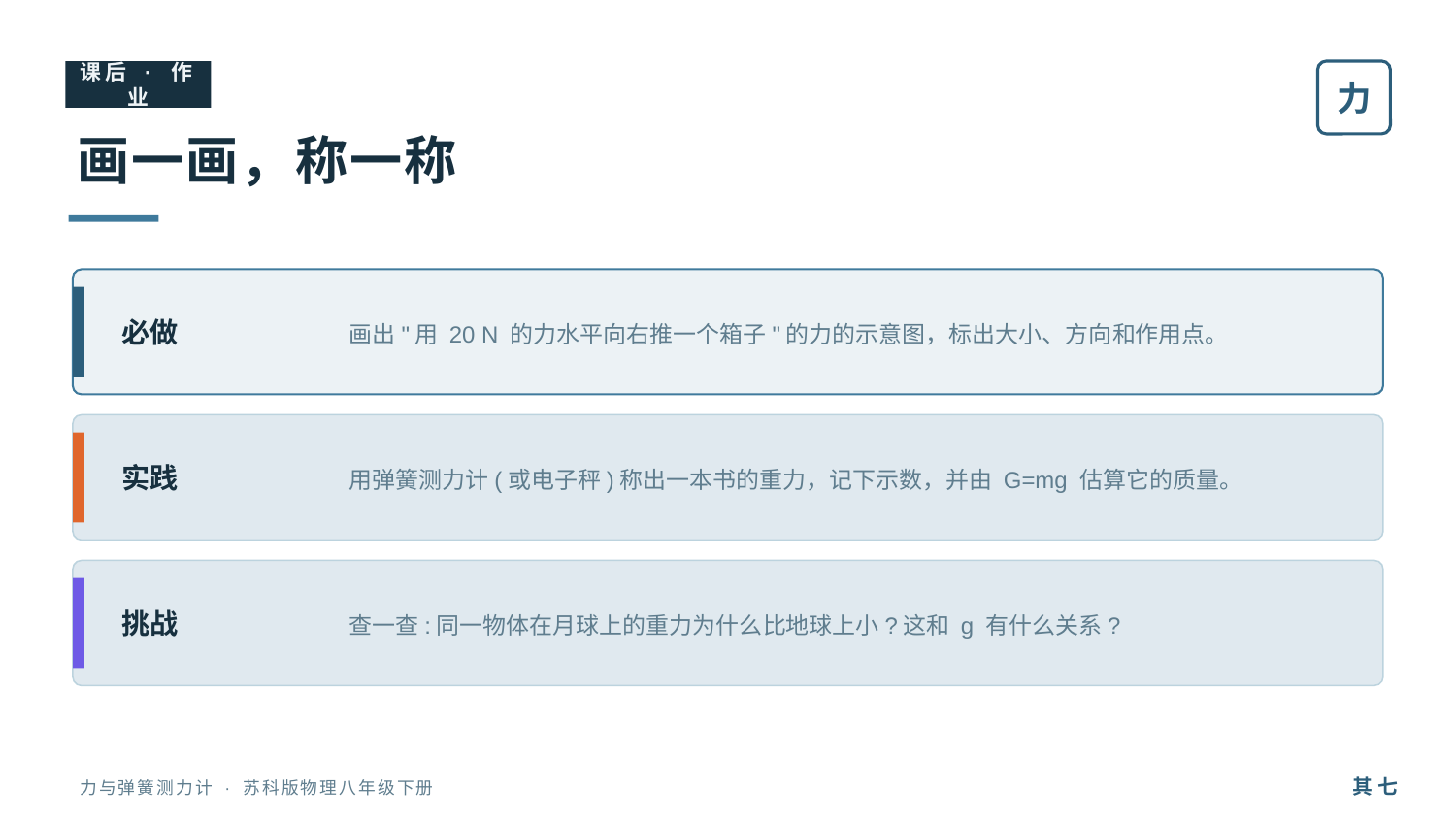

课后 · 作业
力

画一画，称一称

画出"用 20 N 的力水平向右推一个箱子"的力的示意图，标出大小、方向和作用点。
必做

用弹簧测力计(或电子秤)称出一本书的重力，记下示数，并由 G=mg 估算它的质量。
实践

查一查:同一物体在月球上的重力为什么比地球上小?这和 g 有什么关系?
挑战

其 七
力与弹簧测力计 · 苏科版物理八年级下册